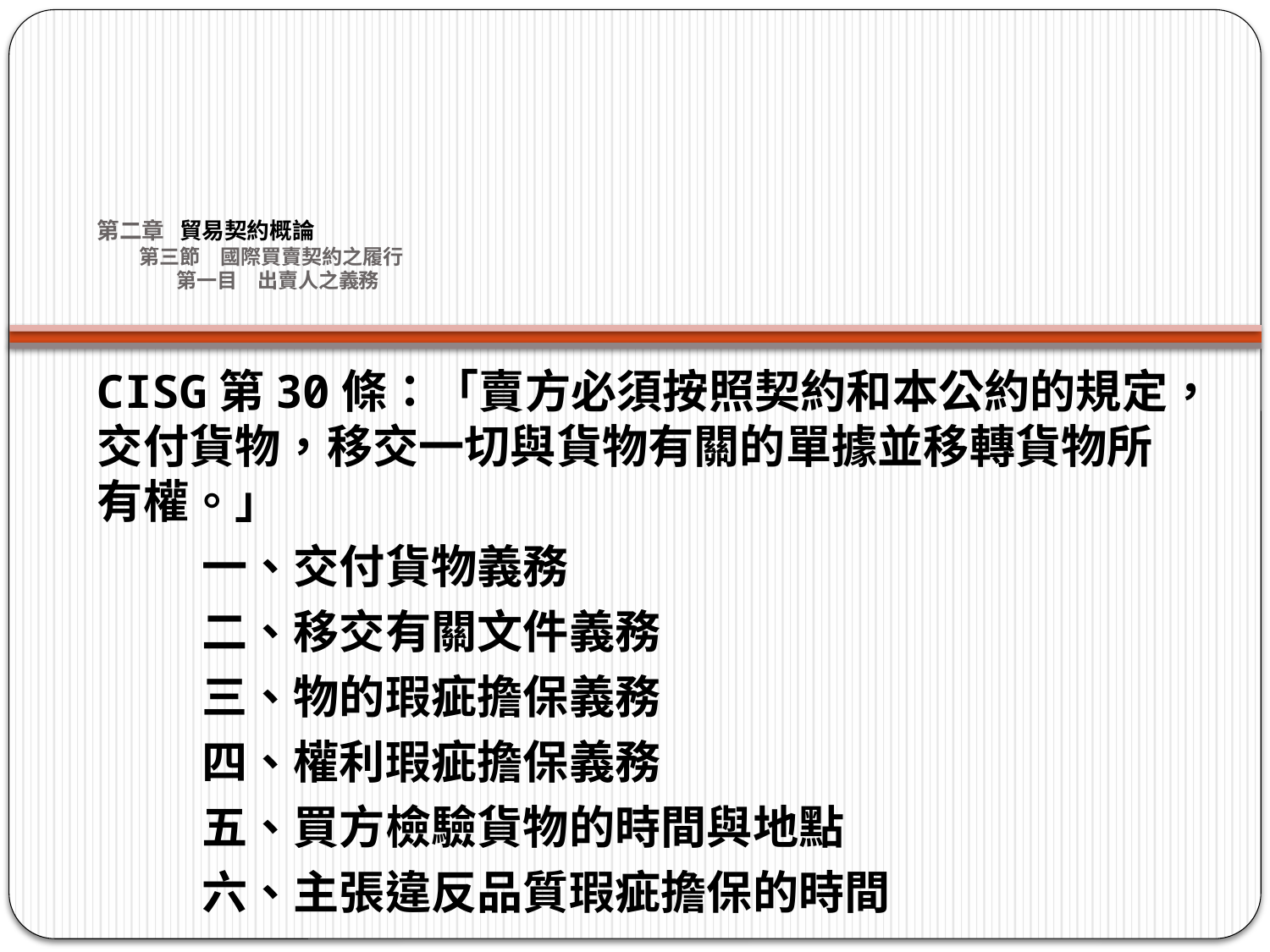

# 第二章   貿易契約概論 第三節　國際買賣契約之履行 第一目　出賣人之義務
CISG第30條：「賣方必須按照契約和本公約的規定，交付貨物，移交一切與貨物有關的單據並移轉貨物所有權。」
         一、交付貨物義務
         二、移交有關文件義務
         三、物的瑕疵擔保義務
         四、權利瑕疵擔保義務
         五、買方檢驗貨物的時間與地點
         六、主張違反品質瑕疵擔保的時間